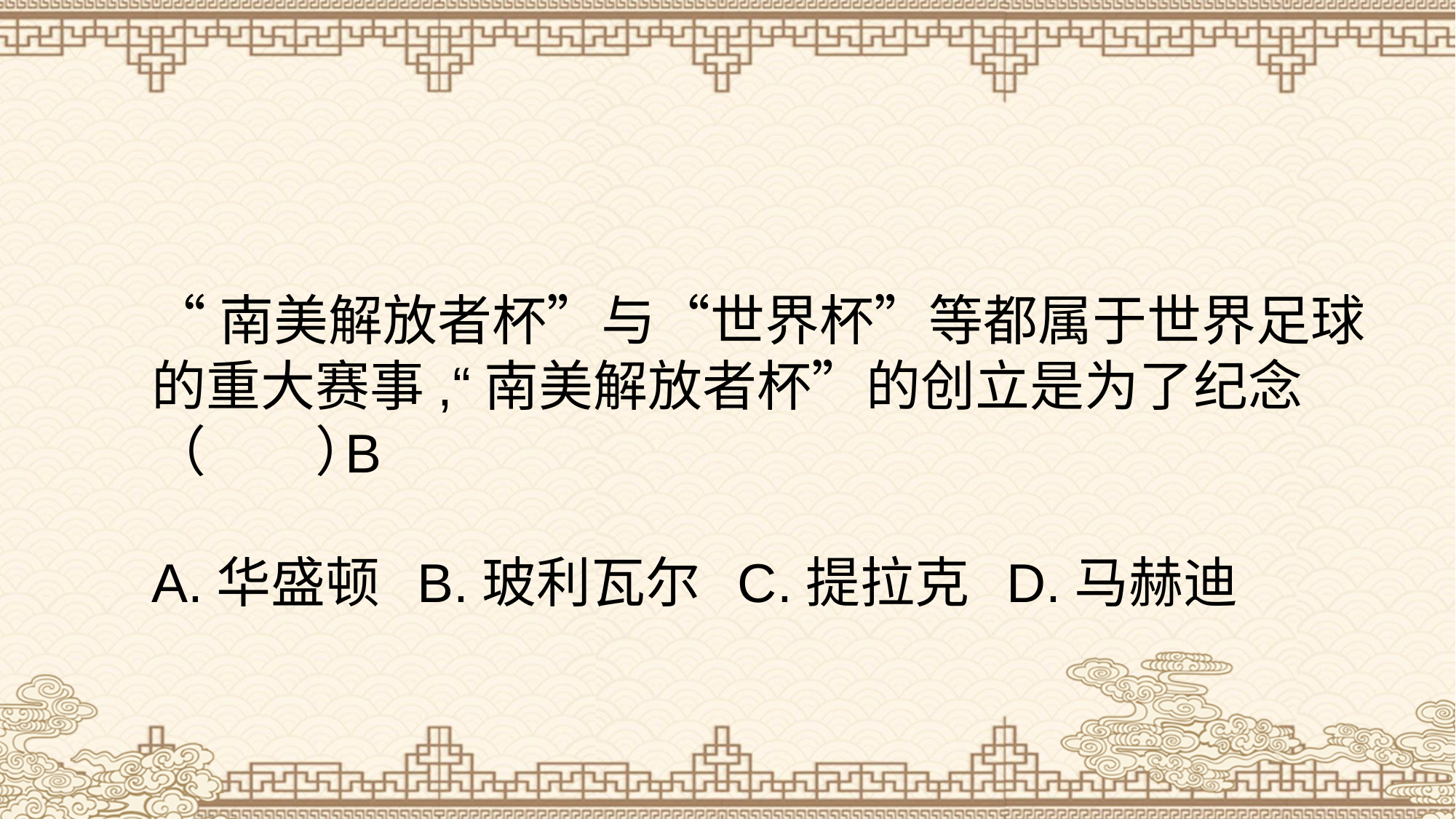

“南美解放者杯”与“世界杯”等都属于世界足球的重大赛事,“南美解放者杯”的创立是为了纪念   （　　）

A.华盛顿  B.玻利瓦尔  C.提拉克  D.马赫迪
B